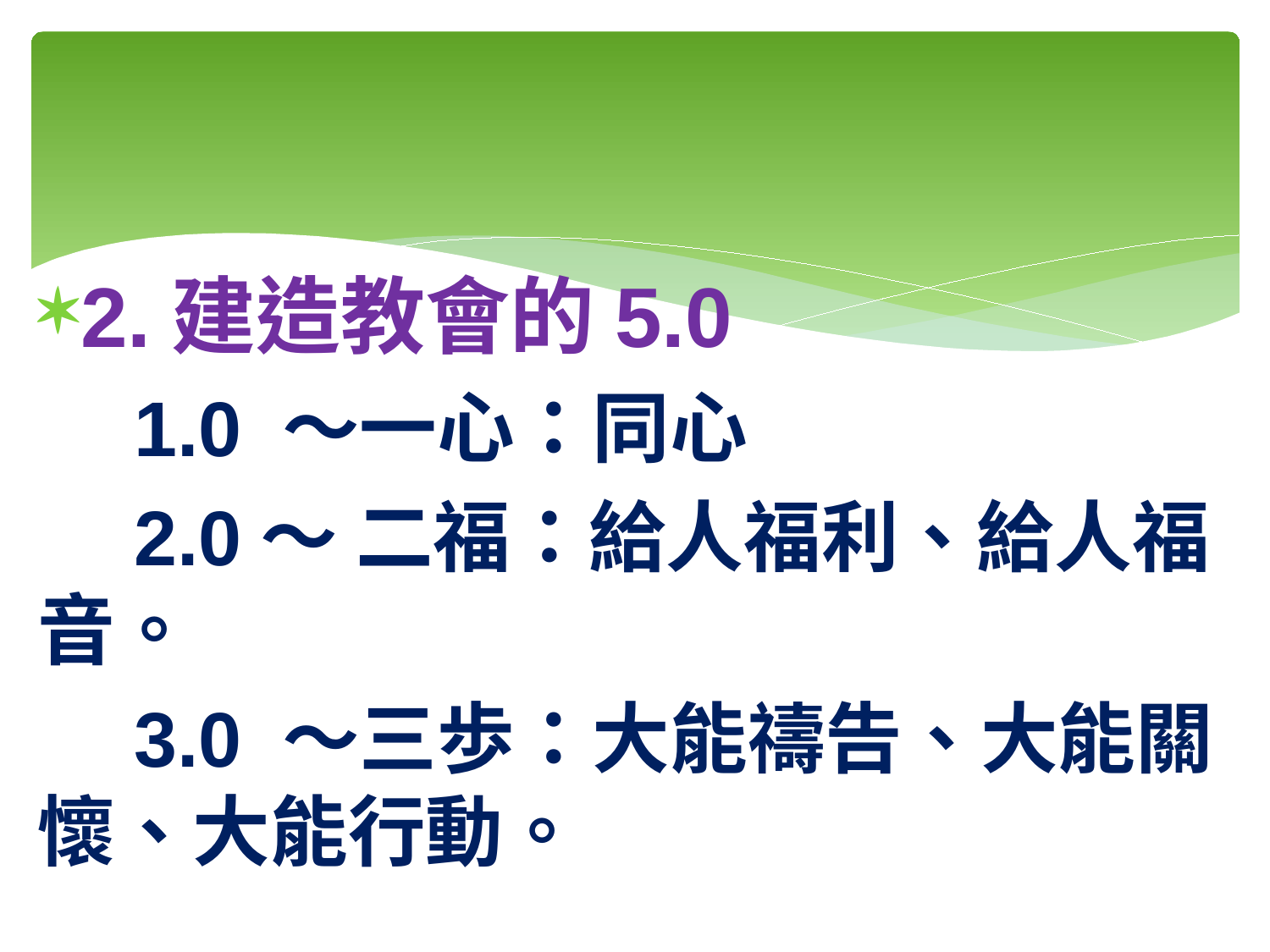

#
2.建造教會的5.0
　1.0 ～一心：同心
　2.0～ 二福：給人福利、給人福音。
　3.0 ～三歩：大能禱告、大能關懷、大能行動。